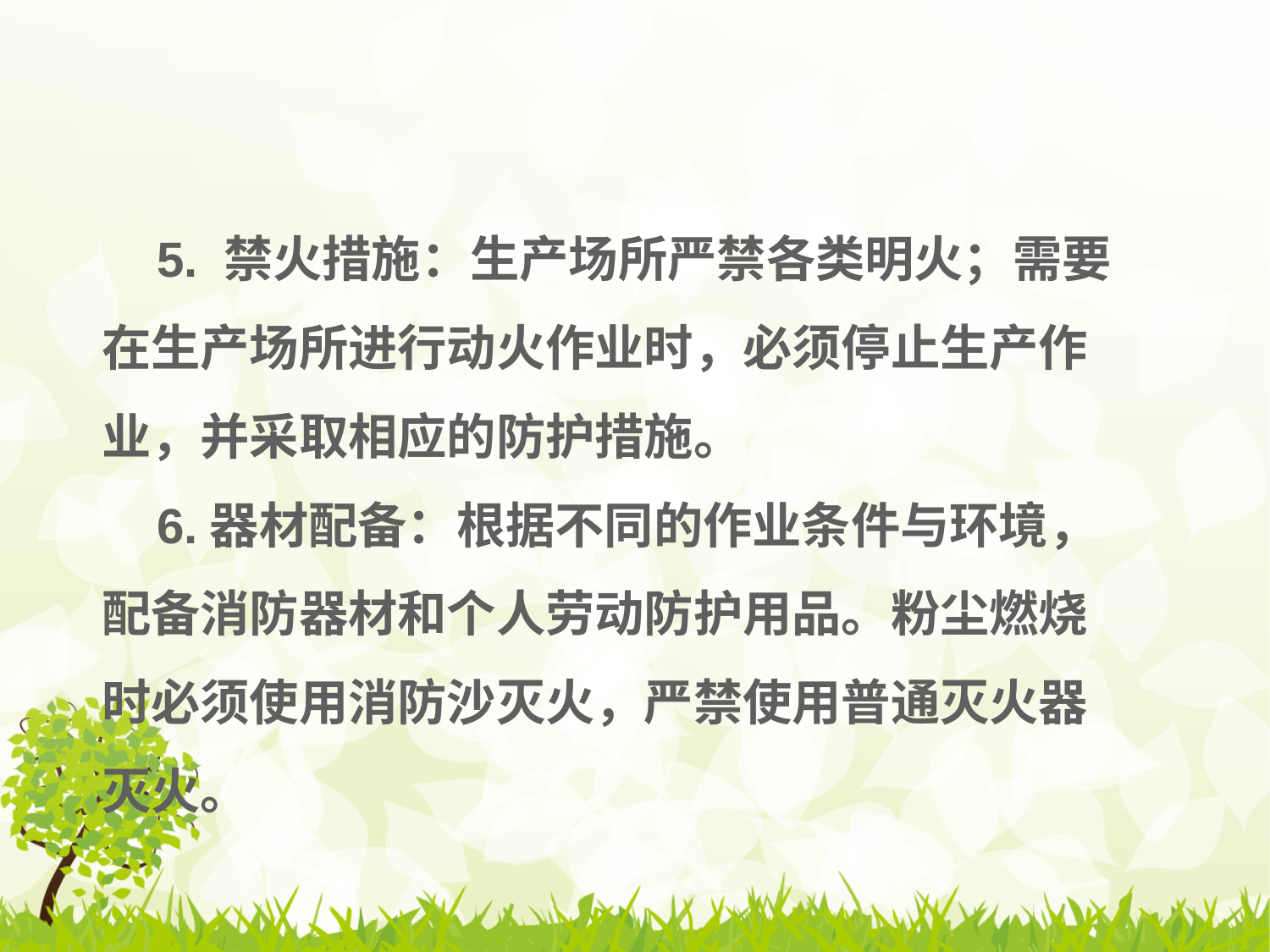

5. 禁火措施：生产场所严禁各类明火；需要在生产场所进行动火作业时，必须停止生产作业，并采取相应的防护措施。
    6.器材配备：根据不同的作业条件与环境，配备消防器材和个人劳动防护用品。粉尘燃烧时必须使用消防沙灭火，严禁使用普通灭火器灭火。